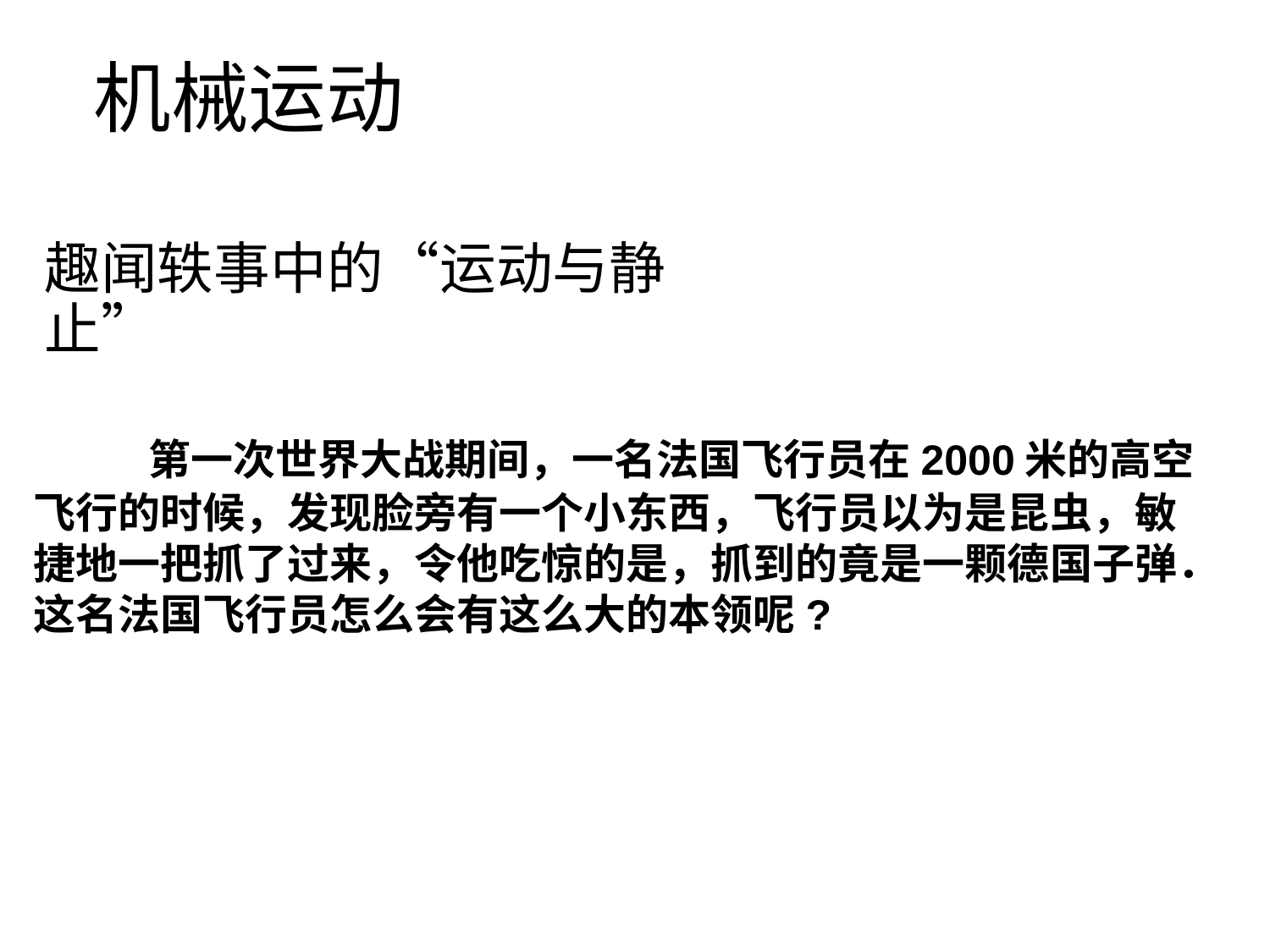

机械运动
# 趣闻轶事中的“运动与静止”
        第一次世界大战期间，一名法国飞行员在2000米的高空飞行的时候，发现脸旁有一个小东西，飞行员以为是昆虫，敏捷地一把抓了过来，令他吃惊的是，抓到的竟是一颗德国子弹．这名法国飞行员怎么会有这么大的本领呢?